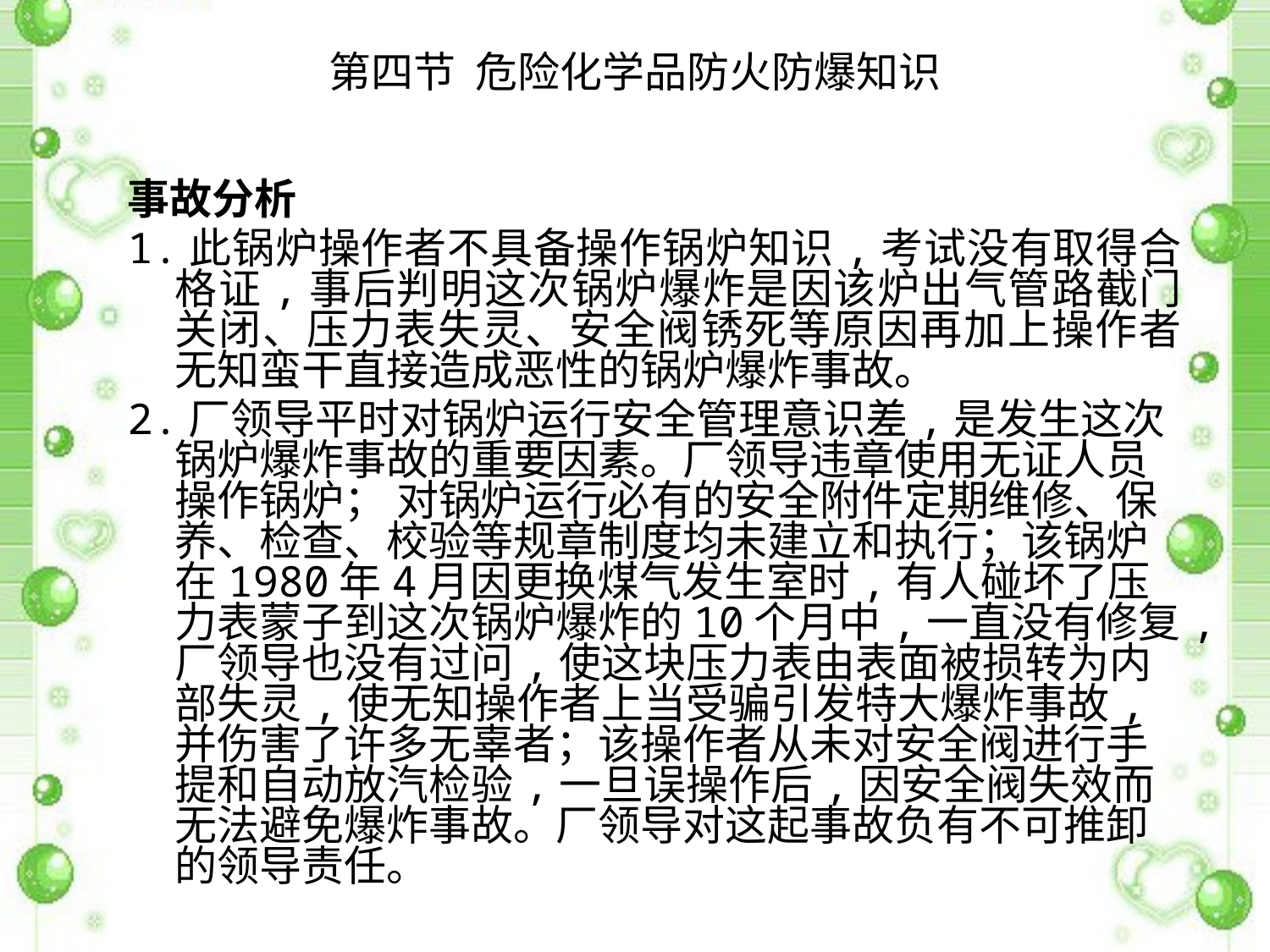

第四节  危险化学品防火防爆知识
事故分析
1.此锅炉操作者不具备操作锅炉知识,考试没有取得合格证,事后判明这次锅炉爆炸是因该炉出气管路截门关闭、压力表失灵、安全阀锈死等原因再加上操作者无知蛮干直接造成恶性的锅炉爆炸事故。
2.厂领导平时对锅炉运行安全管理意识差,是发生这次锅炉爆炸事故的重要因素。厂领导违章使用无证人员操作锅炉； 对锅炉运行必有的安全附件定期维修、保养、检查、校验等规章制度均未建立和执行；该锅炉在1980年4月因更换煤气发生室时,有人碰坏了压力表蒙子到这次锅炉爆炸的10个月中,一直没有修复,厂领导也没有过问,使这块压力表由表面被损转为内部失灵,使无知操作者上当受骗引发特大爆炸事故,并伤害了许多无辜者；该操作者从未对安全阀进行手提和自动放汽检验,一旦误操作后,因安全阀失效而无法避免爆炸事故。厂领导对这起事故负有不可推卸的领导责任。